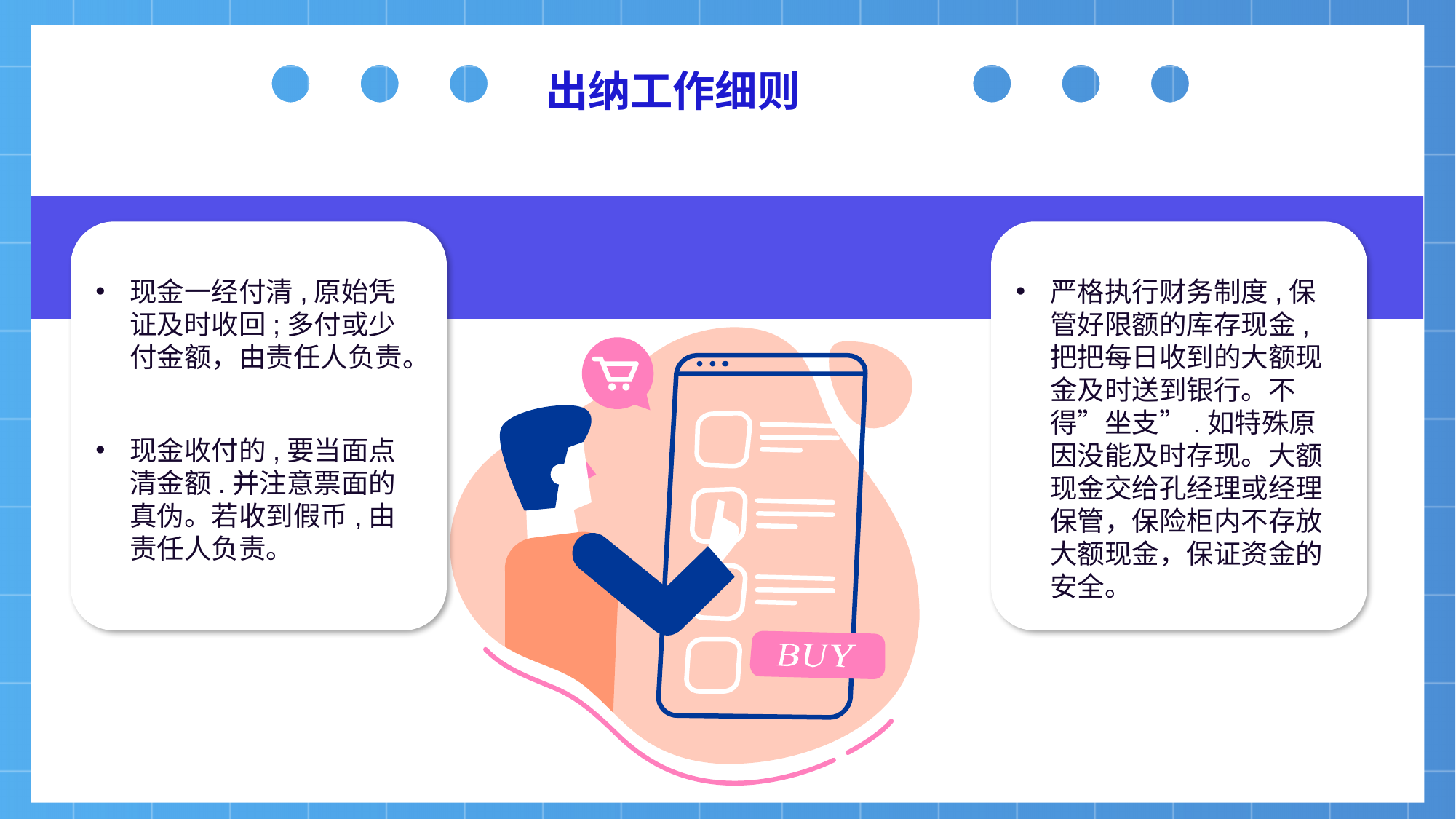

出纳工作细则

现金一经付清,原始凭证及时收回;多付或少付金额，由责任人负责。
现金收付的,要当面点清金额.并注意票面的真伪。若收到假币,由责任人负责。

严格执行财务制度,保管好限额的库存现金,把把每日收到的大额现金及时送到银行。不得”坐支”.如特殊原因没能及时存现。大额现金交给孔经理或经理保管，保险柜内不存放大额现金，保证资金的安全。